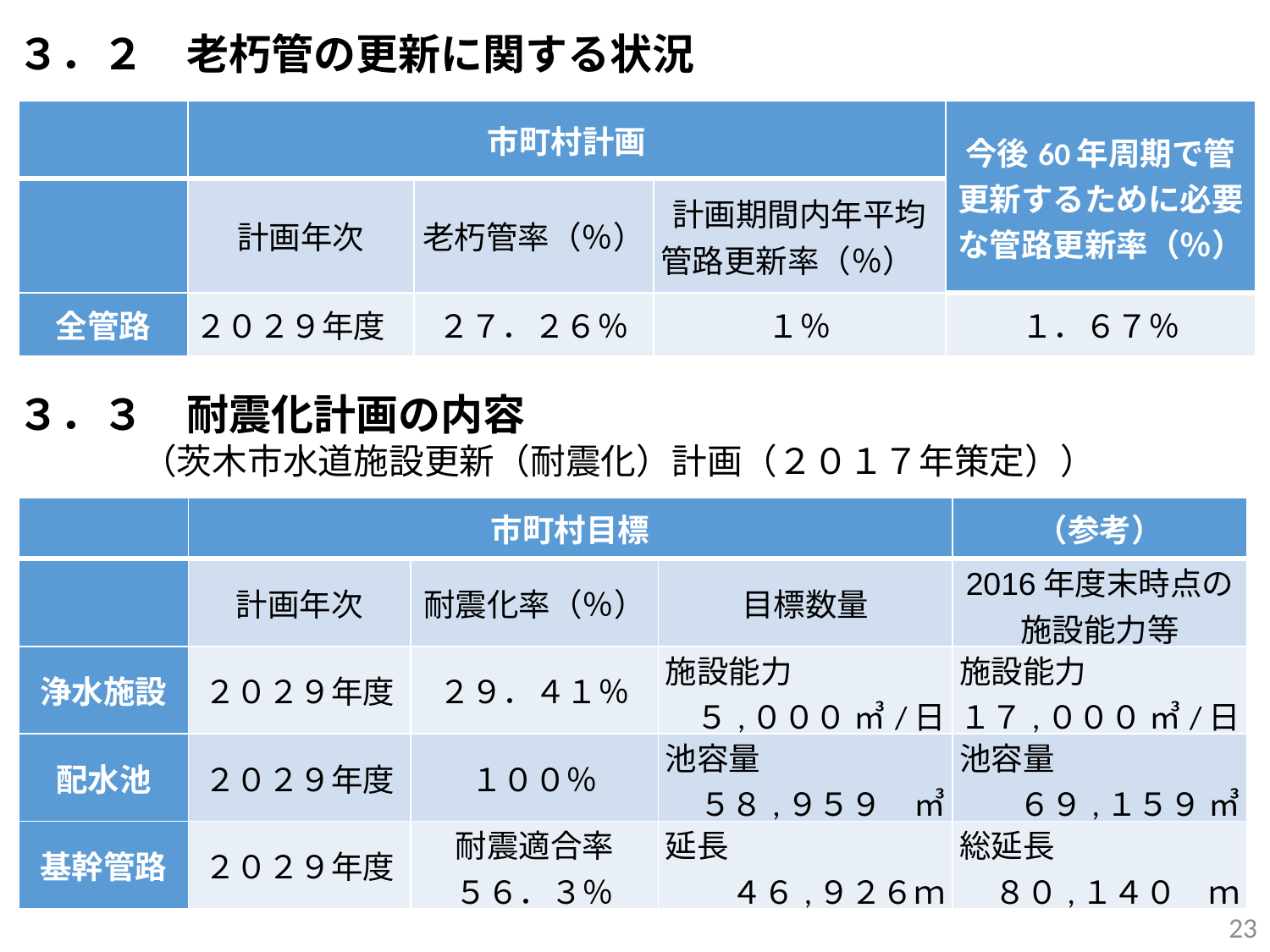

３．２　老朽管の更新に関する状況
|  | 市町村計画 |  |  | 今後60年周期で管更新するために必要な管路更新率（％） |
| --- | --- | --- | --- | --- |
|  | 計画年次 | 老朽管率（％） | 計画期間内年平均 管路更新率（％） |  |
| 全管路 | ２０２９年度 | ２７．２６％ | １％ | １．６７％ |

３．３　耐震化計画の内容
（茨木市水道施設更新（耐震化）計画（２０１７年策定））
|  | 市町村目標 |  |  | （参考） |
| --- | --- | --- | --- | --- |
|  | 計画年次 | 耐震化率（％） | 目標数量 | 2016年度末時点の施設能力等 |
| 浄水施設 | ２０２９年度 | ２９．４１％ | 施設能力 ５,０００ ㎥/日 | 施設能力 １７,０００ ㎥/日 |
| 配水池 | ２０２９年度 | １００％ | 池容量 ５８,９５９　㎥ | 池容量 ６９,１５９ ㎥ |
| 基幹管路 | ２０２９年度 | 耐震適合率 ５６．３％ | 延長 ４６,９２６ｍ | 総延長 ８０,１４０　ｍ |
23